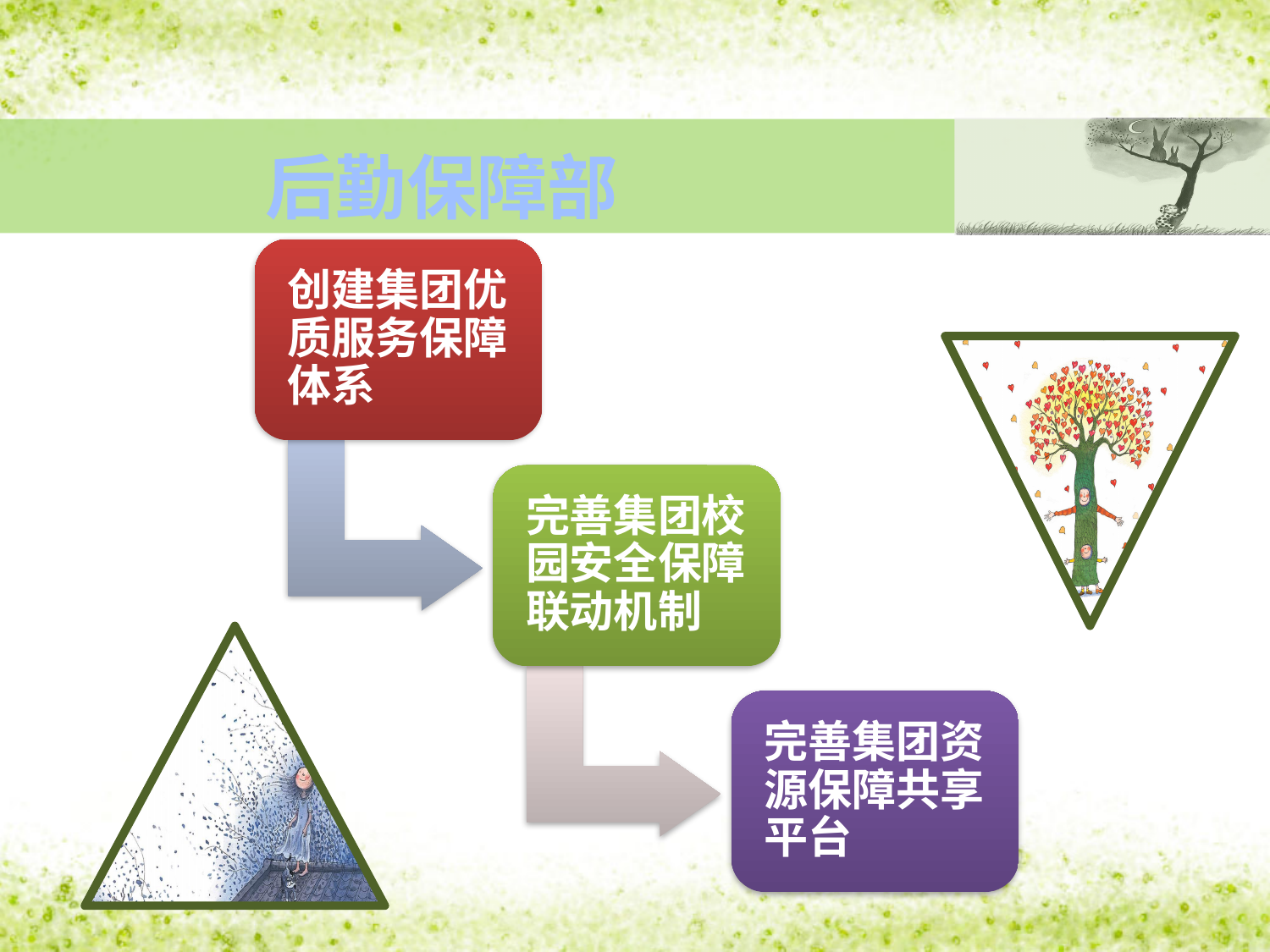

后勤保障部
创建集团优质服务保障体系
完善集团校园安全保障联动机制
完善集团资源保障共享平台